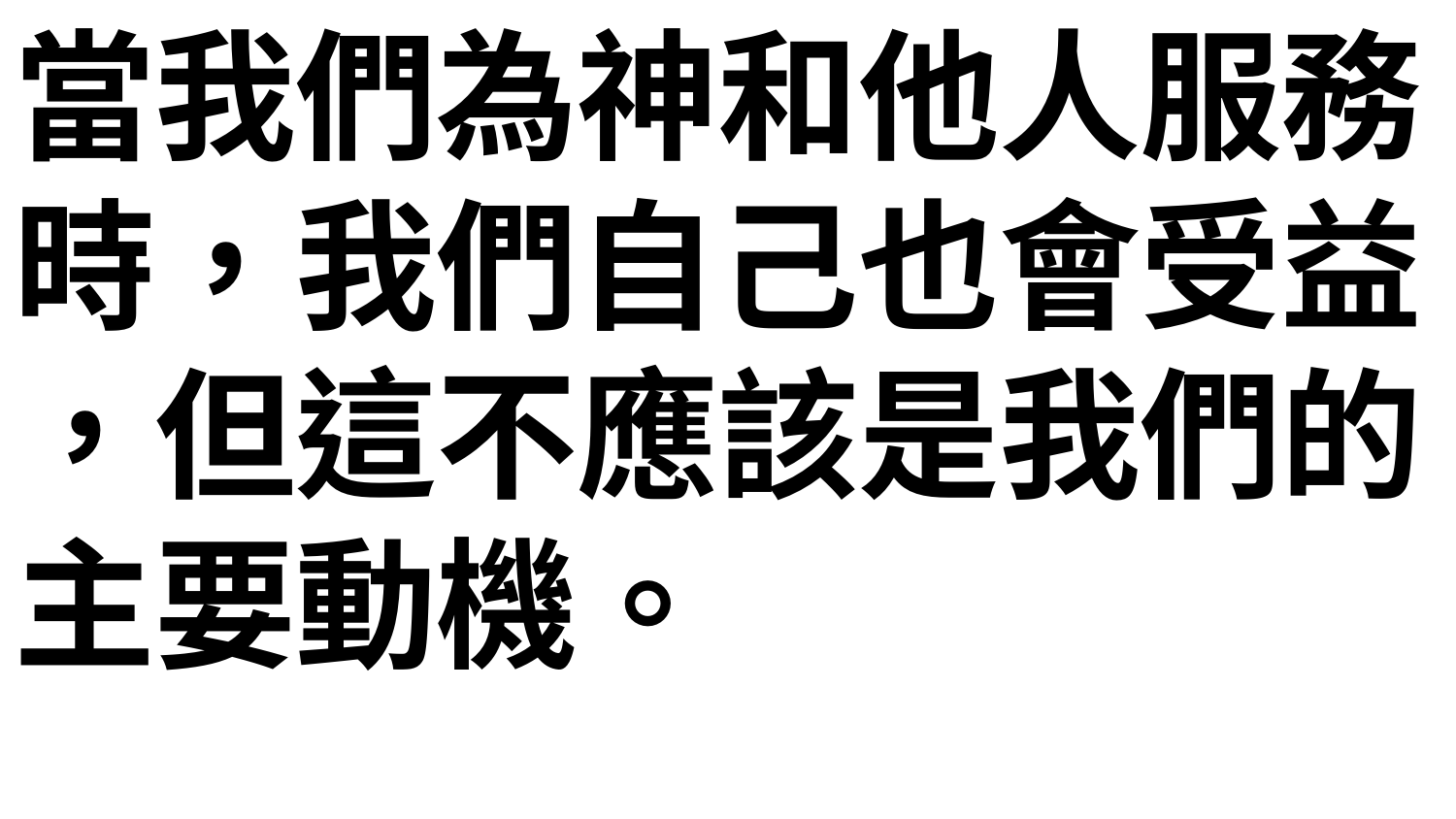

當我們為神和他人服務時，我們自己也會受益
，但這不應該是我們的主要動機。